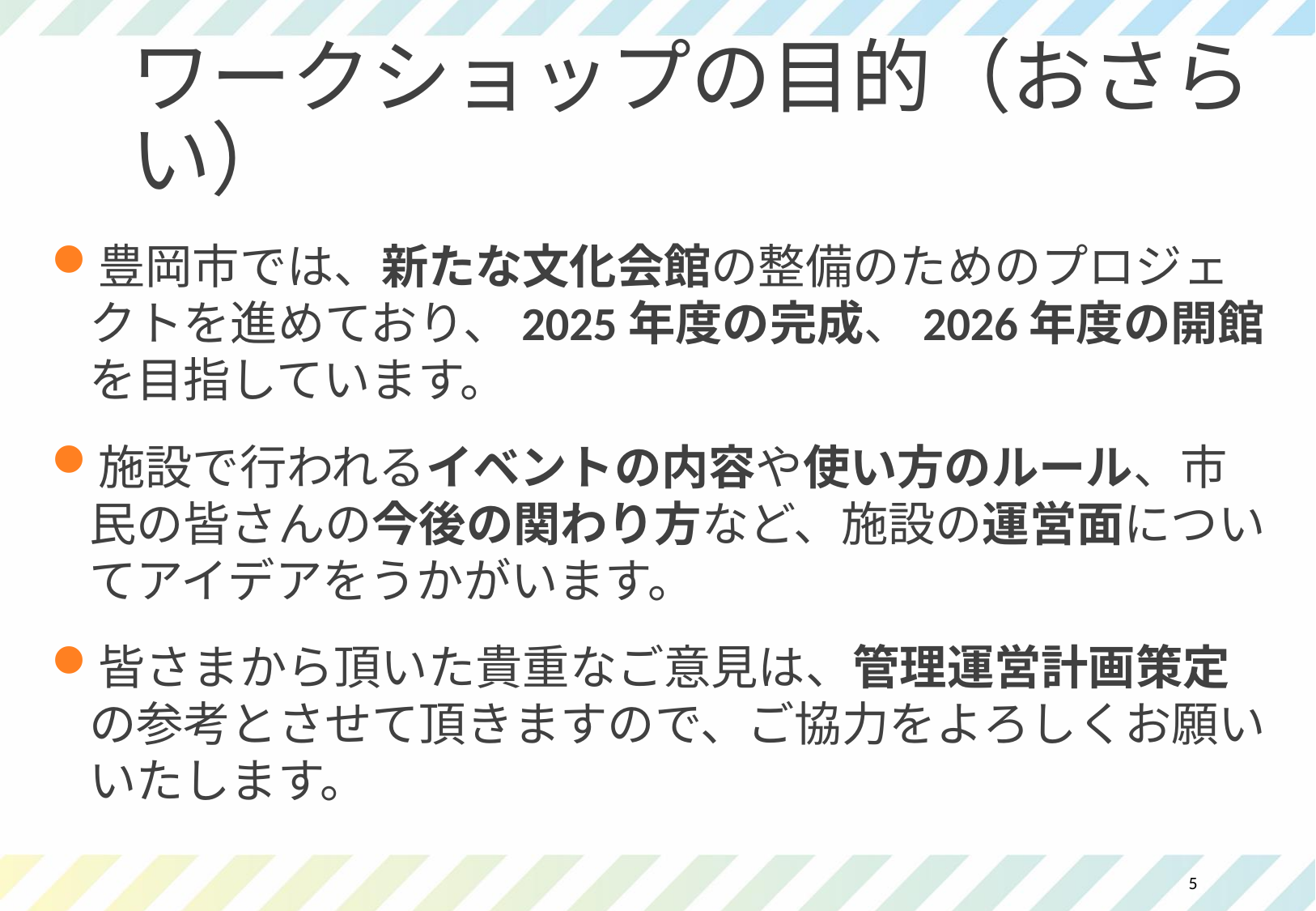

# ワークショップの目的（おさらい）
豊岡市では、新たな文化会館の整備のためのプロジェクトを進めており、2025年度の完成、2026年度の開館を目指しています。
施設で行われるイベントの内容や使い方のルール、市民の皆さんの今後の関わり方など、施設の運営面についてアイデアをうかがいます。
皆さまから頂いた貴重なご意見は、管理運営計画策定の参考とさせて頂きますので、ご協力をよろしくお願いいたします。
5